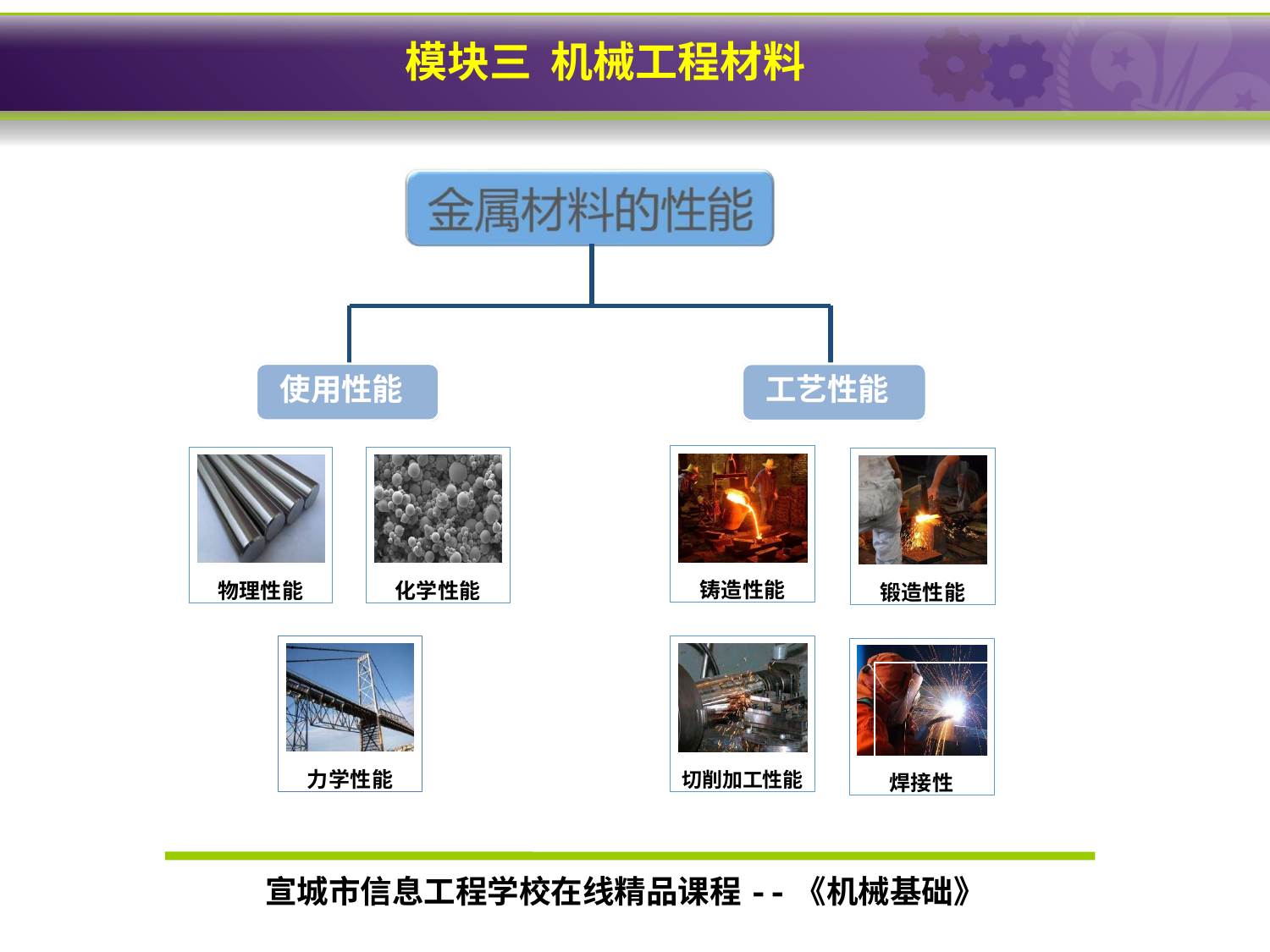

使用性能
工艺性能

铸造性能

物理性能

化学性能

锻造性能

切削加工性能

力学性能

焊接性